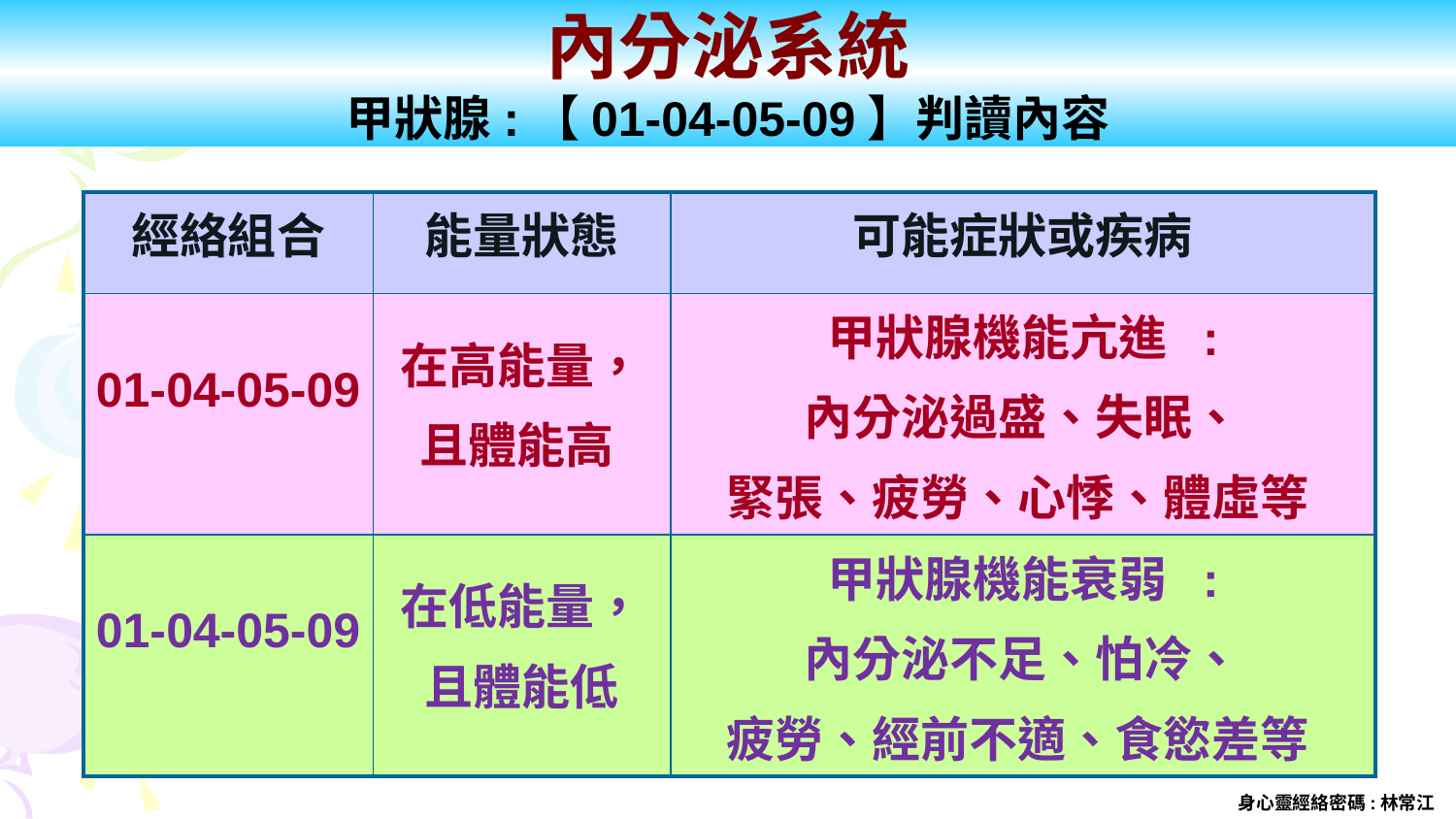

內分泌系統
甲狀腺:【01-04-05-09】判讀內容
| 經絡組合 | 能量狀態 | 可能症狀或疾病 |
| --- | --- | --- |
| 01-04-05-09 | 在高能量， 且體能高 | 甲狀腺機能亢進 : 內分泌過盛、失眠、 緊張、疲勞、心悸、體虛等 |
| 01-04-05-09 | 在低能量， 且體能低 | 甲狀腺機能衰弱 : 內分泌不足、怕冷、 疲勞、經前不適、食慾差等 |
身心靈經絡密碼:林常江